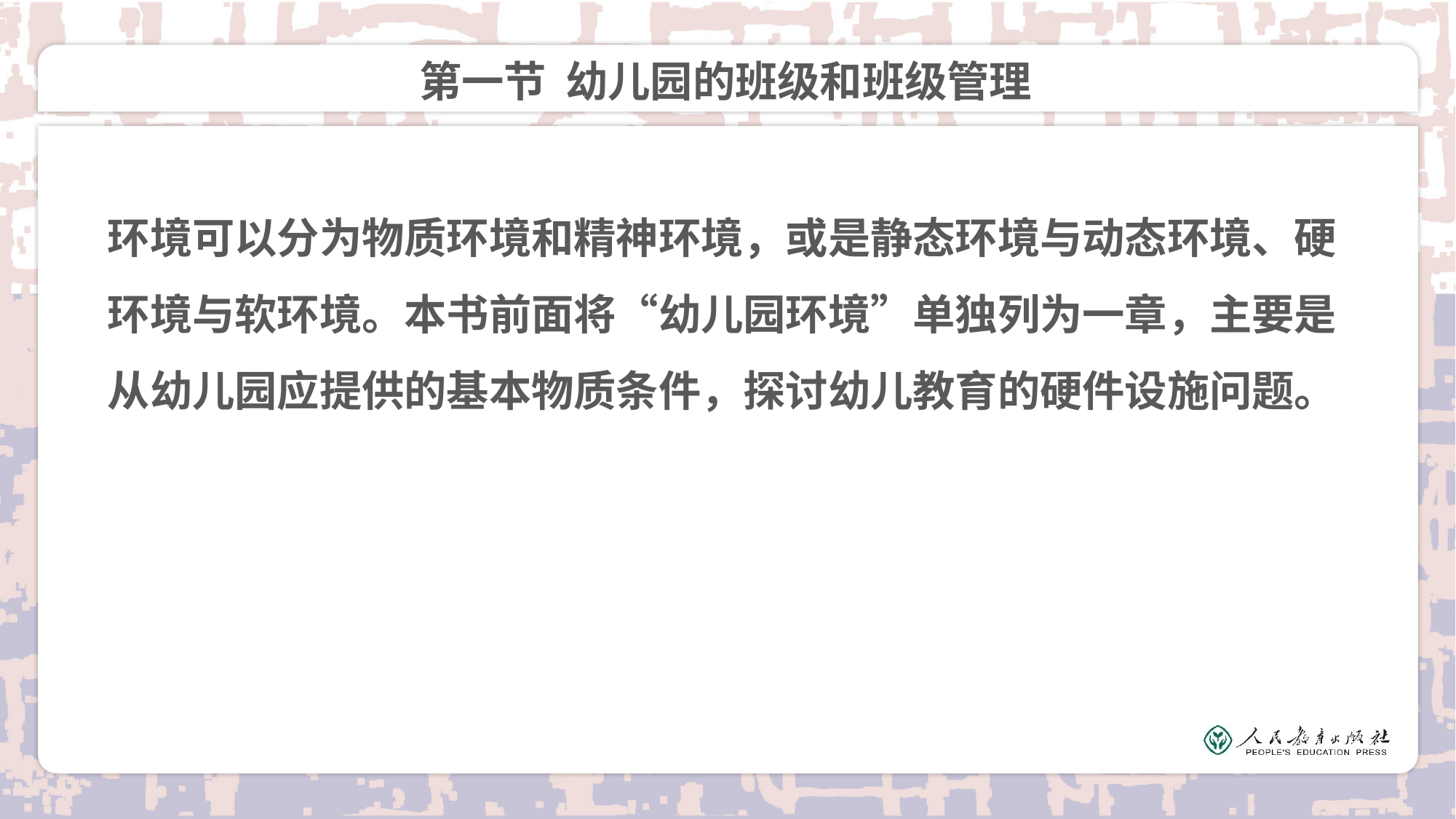

# 第一节  幼儿园的班级和班级管理
环境可以分为物质环境和精神环境，或是静态环境与动态环境、硬环境与软环境。本书前面将“幼儿园环境”单独列为一章，主要是从幼儿园应提供的基本物质条件，探讨幼儿教育的硬件设施问题。